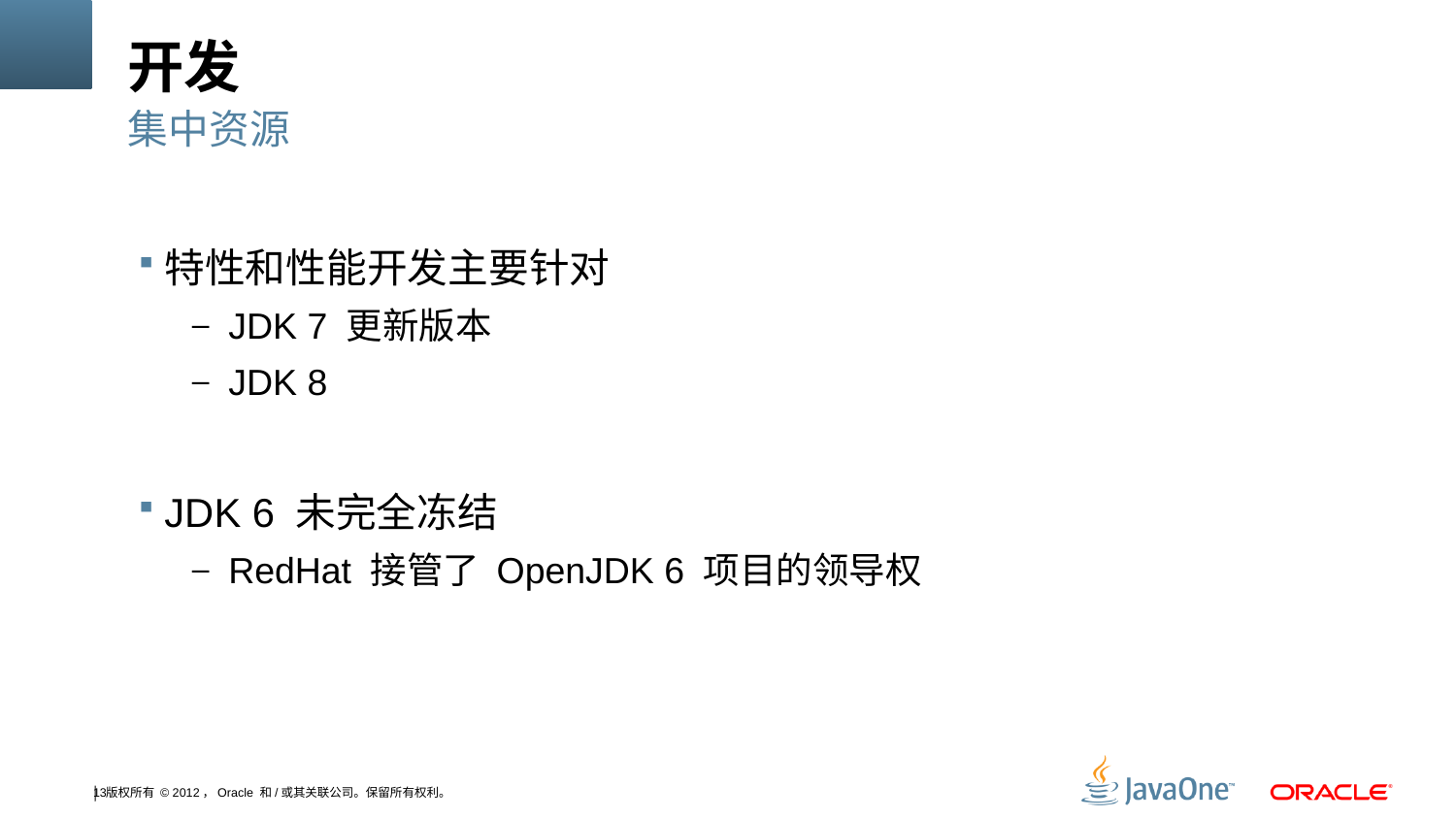

# 开发
集中资源
特性和性能开发主要针对
JDK 7 更新版本
JDK 8

JDK 6 未完全冻结
RedHat 接管了 OpenJDK 6 项目的领导权